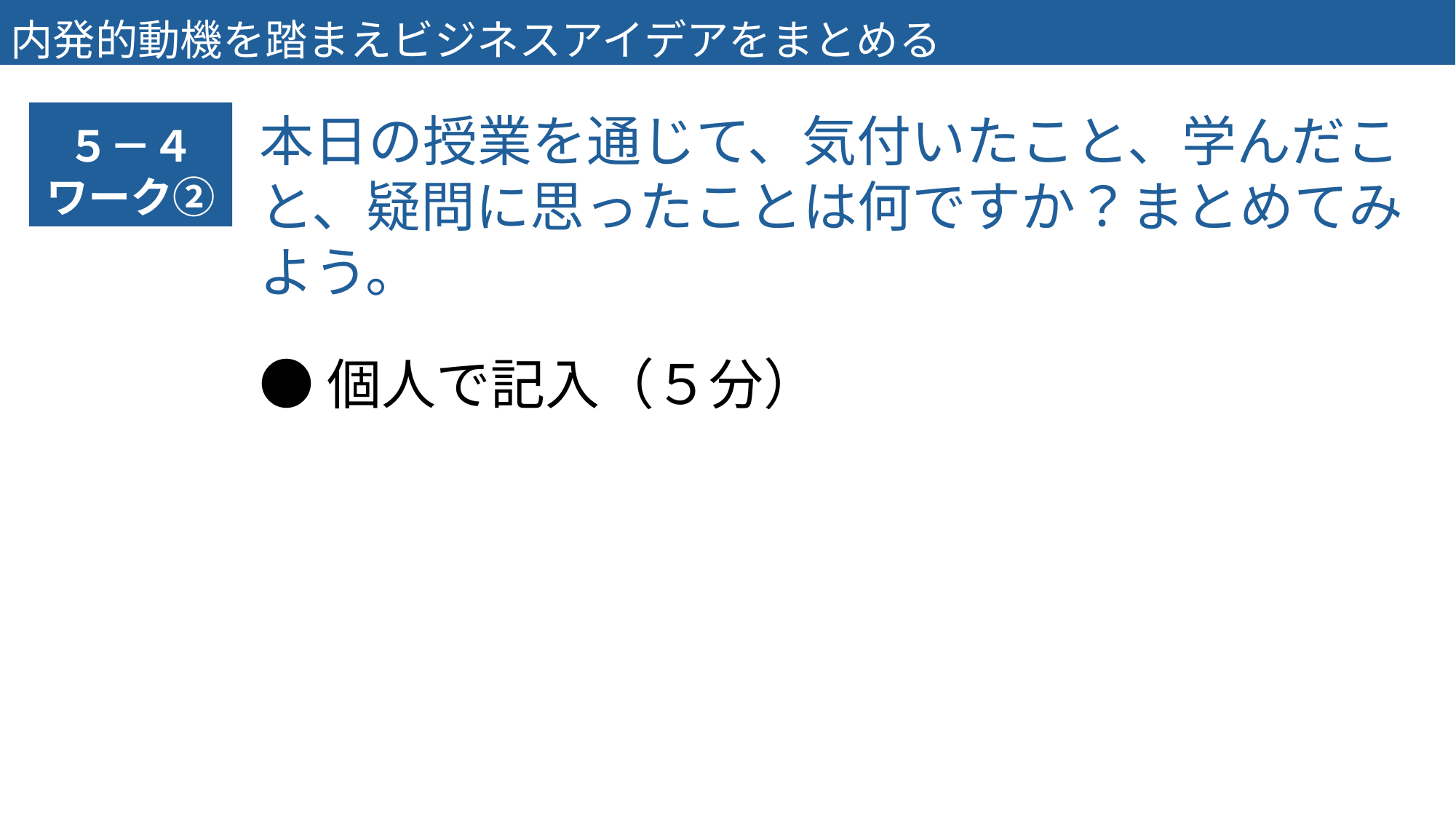

内発的動機を踏まえビジネスアイデアをまとめる
本日の授業を通じて、気付いたこと、学んだこと、疑問に思ったことは何ですか？まとめてみよう。
５－４ワーク②
●個人で記入（５分）